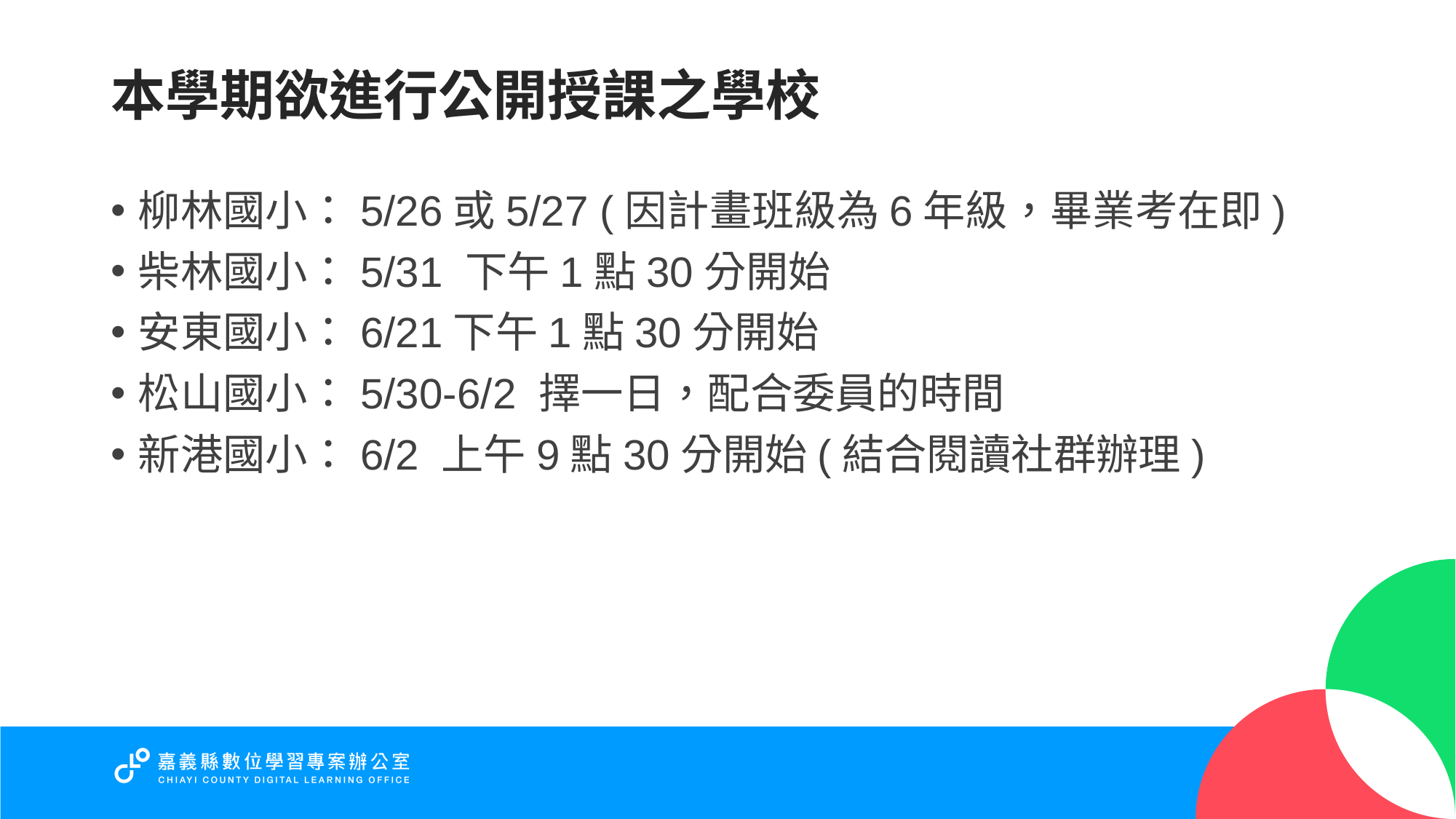

# 本學期欲進行公開授課之學校
柳林國小：5/26或5/27 (因計畫班級為6年級，畢業考在即)
柴林國小：5/31 下午1點30分開始
安東國小：6/21下午1點30分開始
松山國小：5/30-6/2 擇一日，配合委員的時間
新港國小：6/2 上午9點30分開始(結合閱讀社群辦理)